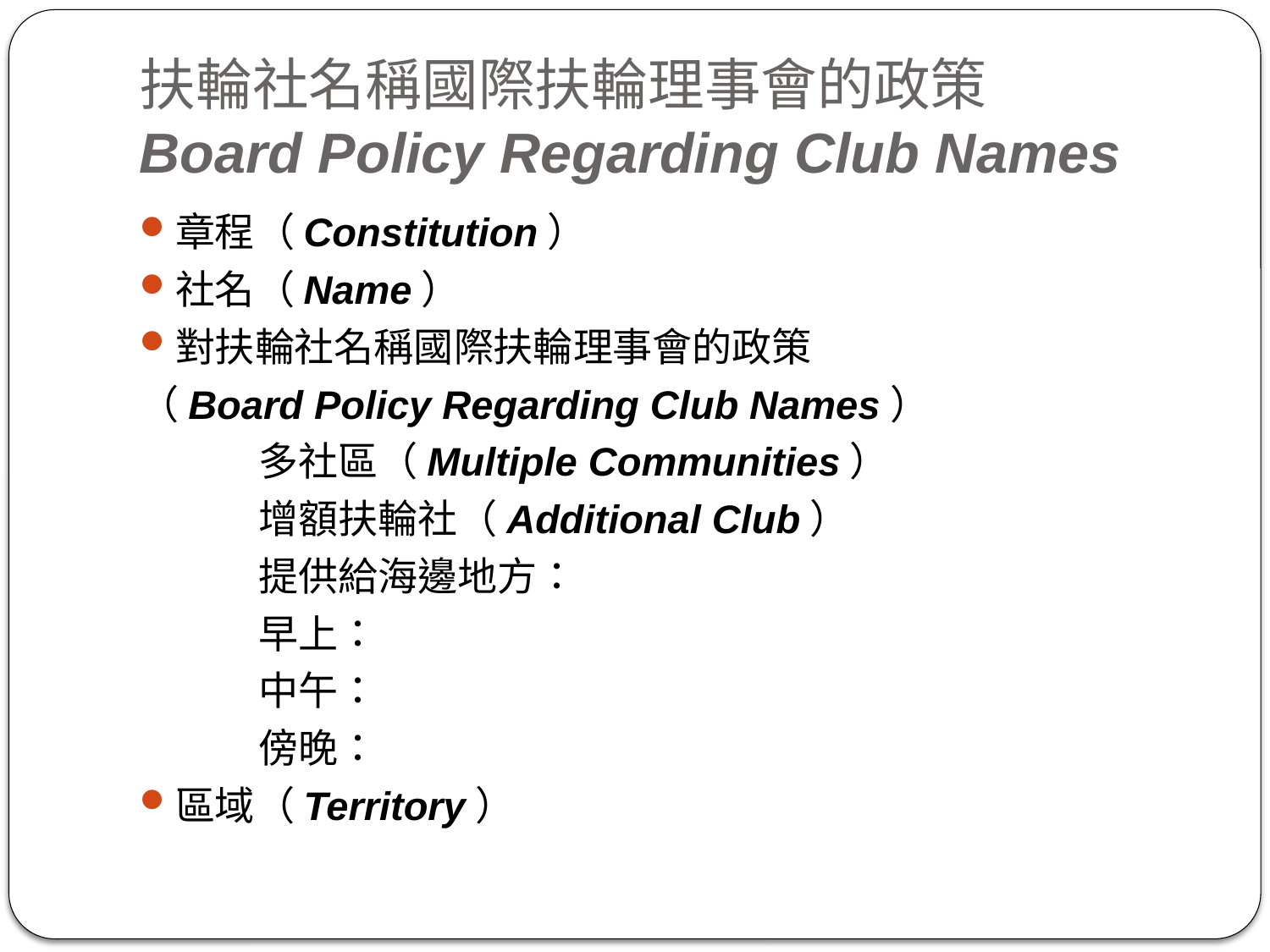

# 扶輪社名稱國際扶輪理事會的政策 Board Policy Regarding Club Names
章程（Constitution）
社名（Name）
對扶輪社名稱國際扶輪理事會的政策
（Board Policy Regarding Club Names）
	多社區（Multiple Communities）
	增額扶輪社（Additional Club）
	提供給海邊地方：
	早上：
	中午：
	傍晚：
區域（Territory）